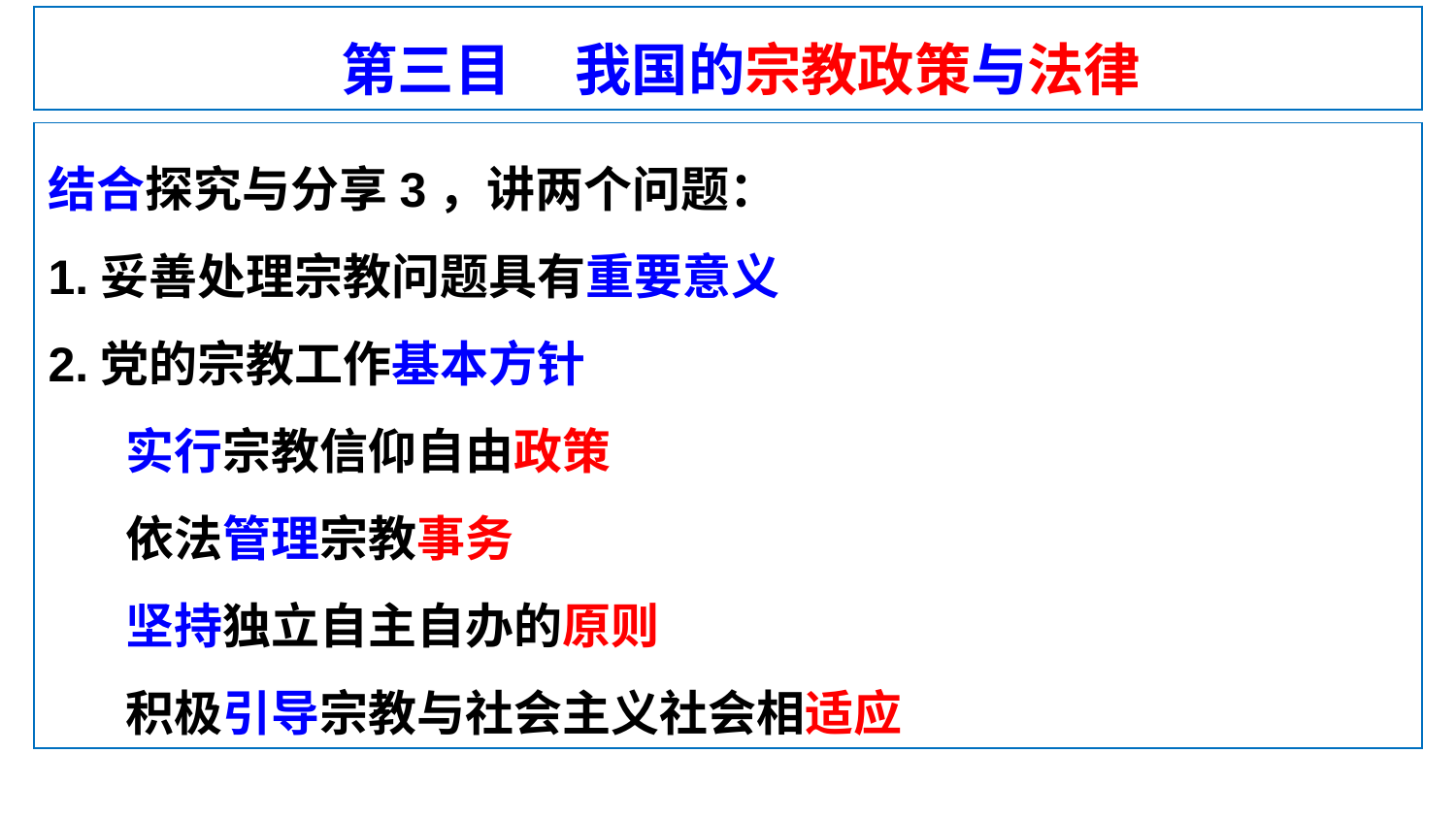

第三目     我国的宗教政策与法律
结合探究与分享3，讲两个问题：
1.妥善处理宗教问题具有重要意义
2.党的宗教工作基本方针
      实行宗教信仰自由政策
      依法管理宗教事务
      坚持独立自主自办的原则
      积极引导宗教与社会主义社会相适应